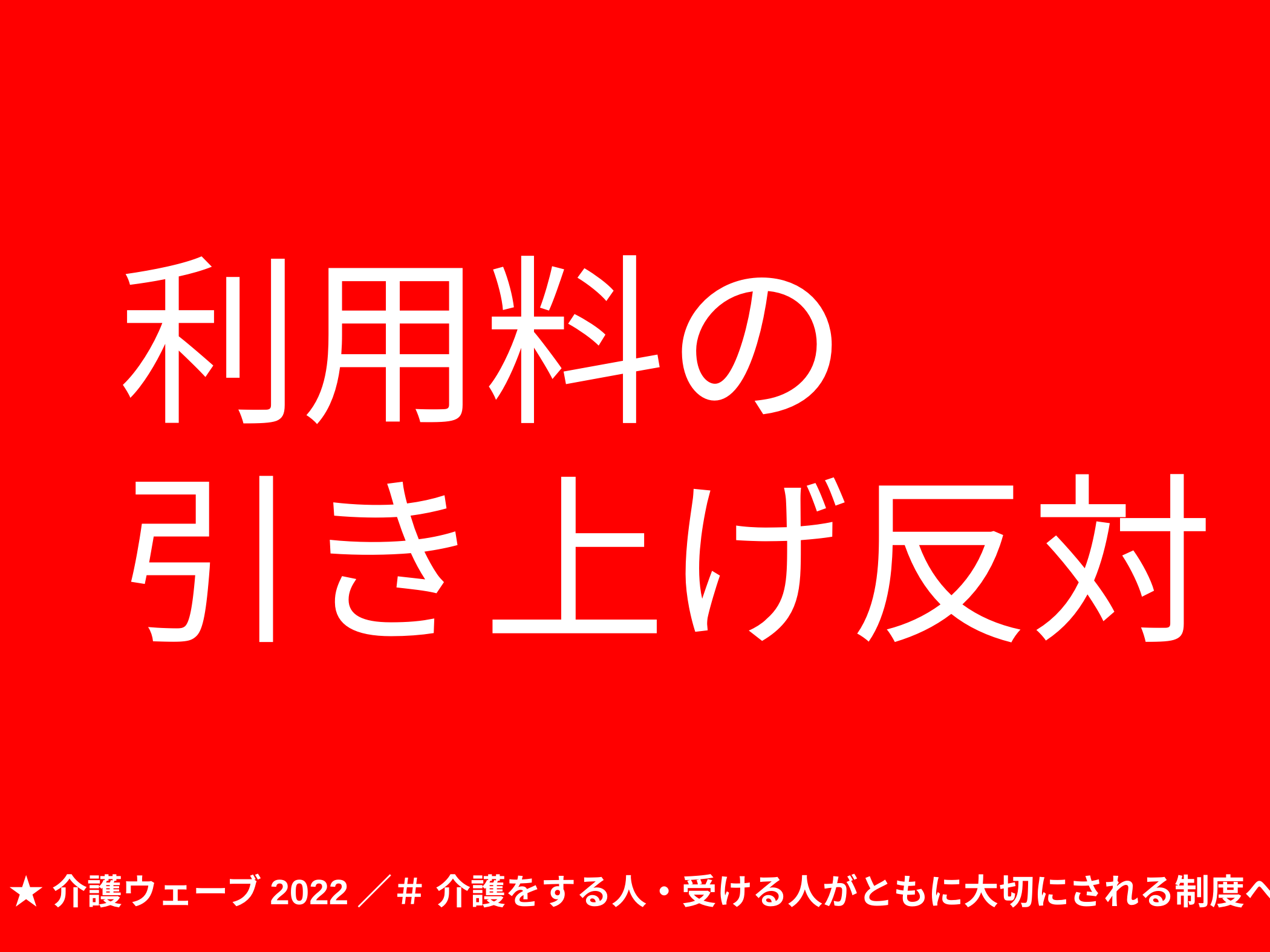

利用料の
 引き上げ反対
★介護ウェーブ2022／＃ 介護をする人・受ける人がともに大切にされる制度へ